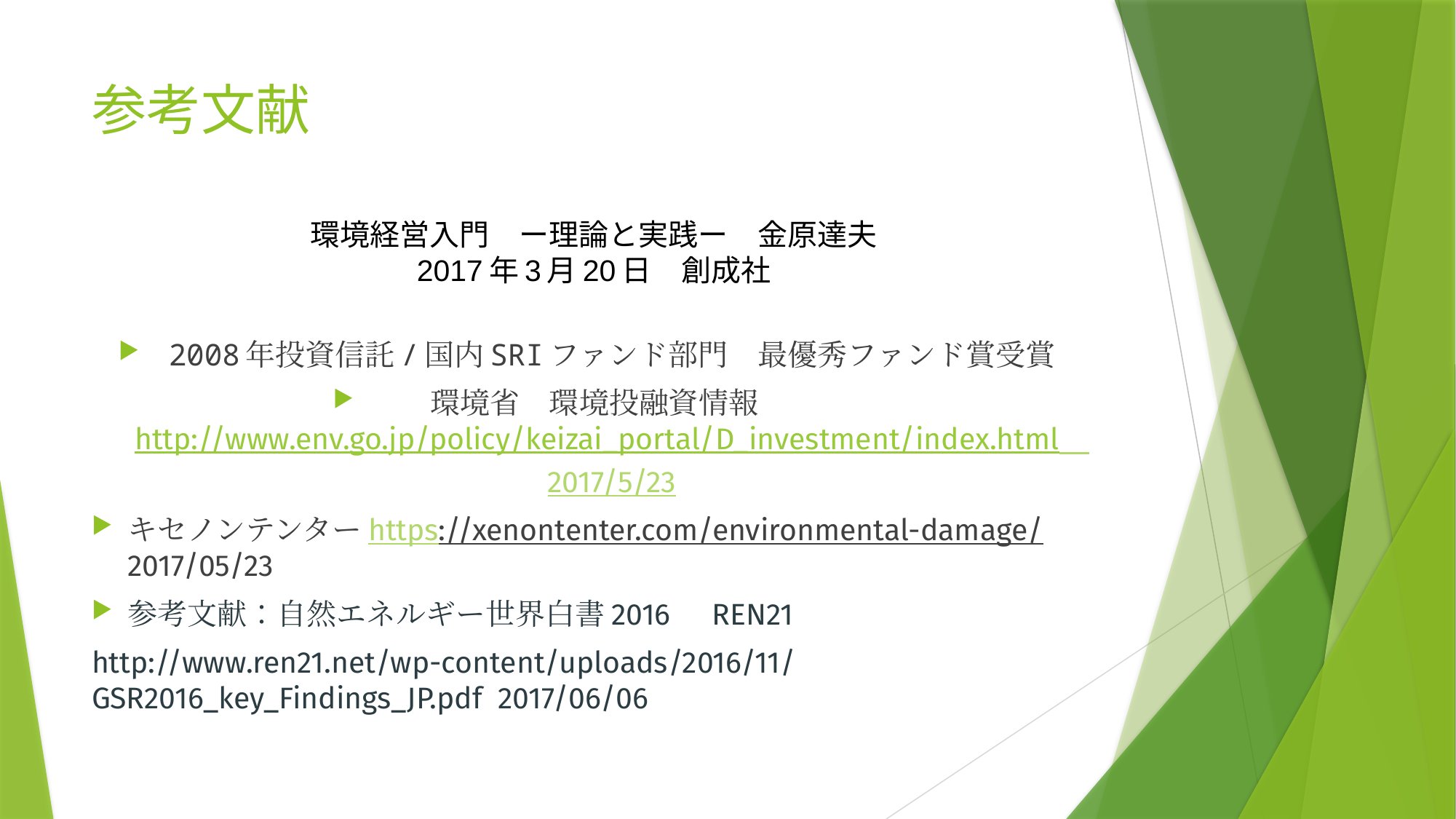

# 参考文献
環境経営入門　ー理論と実践ー　金原達夫
2017年3月20日　創成社

2008年投資信託/国内SRIファンド部門　最優秀ファンド賞受賞
環境省　環境投融資情報　http://www.env.go.jp/policy/keizai_portal/D_investment/index.html　2017/5/23
キセノンテンターhttps://xenontenter.com/environmental-damage/　2017/05/23
参考文献：自然エネルギー世界白書2016　REN21
http://www.ren21.net/wp-content/uploads/2016/11/GSR2016_key_Findings_JP.pdf  2017/06/06